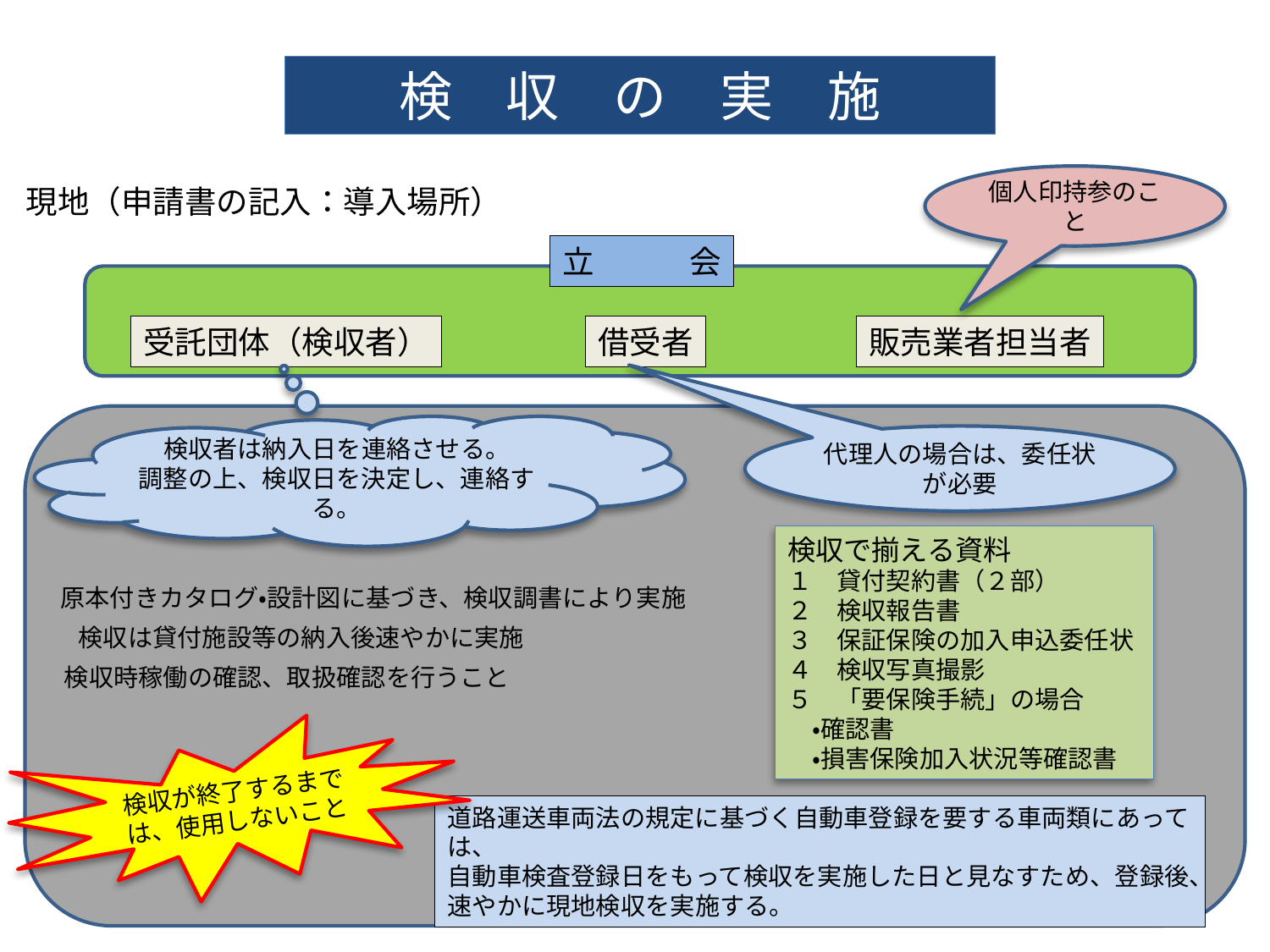

# 検　収　の　実　施
個人印持参のこと
現地（申請書の記入：導入場所）
立　　　会

受託団体（検収者）
借受者
販売業者担当者

検収者は納入日を連絡させる。
調整の上、検収日を決定し、連絡する。
代理人の場合は、委任状が必要
検収で揃える資料
１　貸付契約書（２部）
２　検収報告書
３　保証保険の加入申込委任状
４　検収写真撮影
５　「要保険手続」の場合
　・確認書
　・損害保険加入状況等確認書
原本付きカタログ・設計図に基づき、検収調書により実施
検収は貸付施設等の納入後速やかに実施
検収時稼働の確認、取扱確認を行うこと
検収が終了するまでは、使用しないこと
道路運送車両法の規定に基づく自動車登録を要する車両類にあっては、
自動車検査登録日をもって検収を実施した日と見なすため、登録後、
速やかに現地検収を実施する。